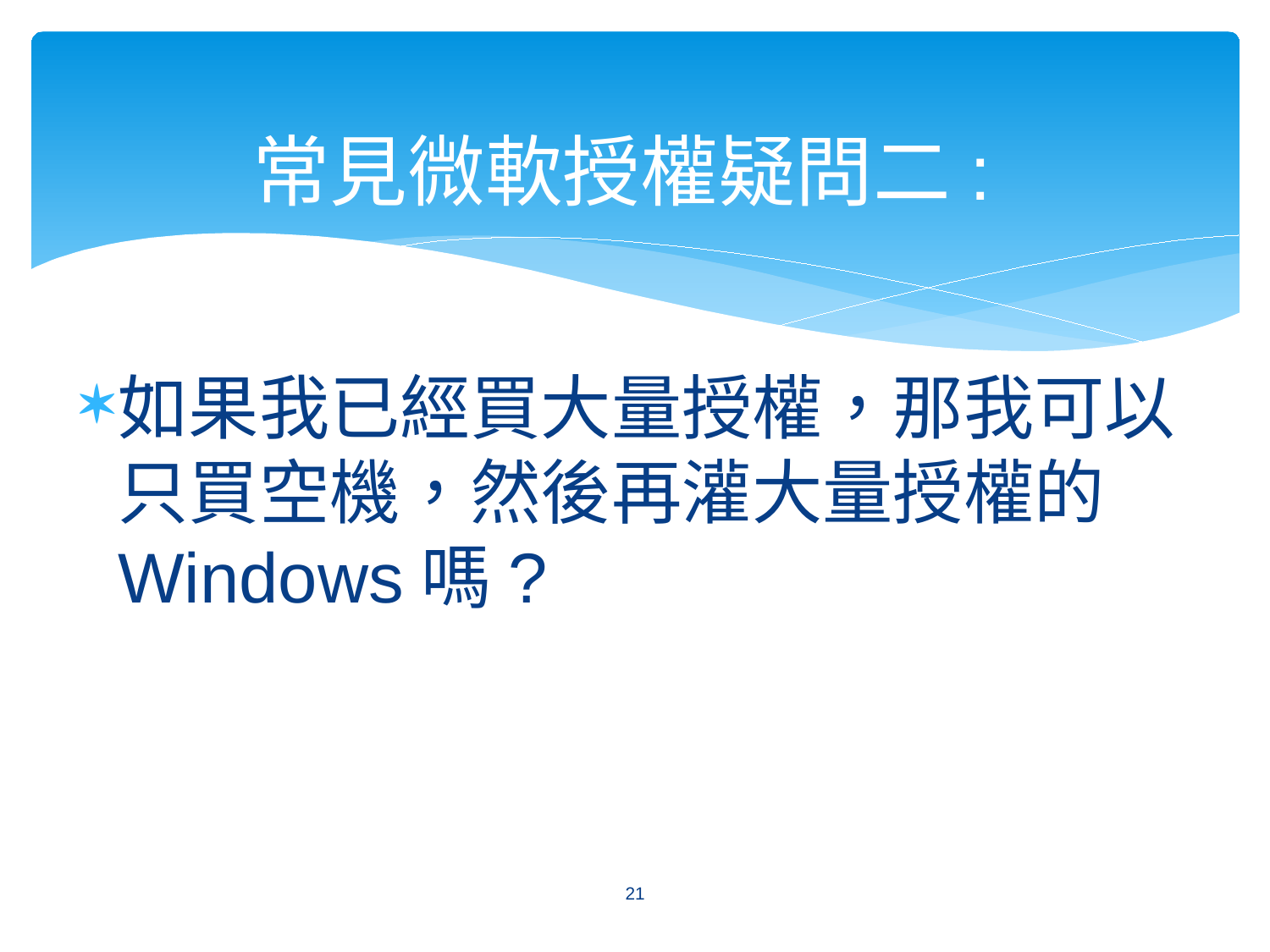

# 常見微軟授權疑問二:
如果我已經買大量授權，那我可以只買空機，然後再灌大量授權的Windows嗎?
21